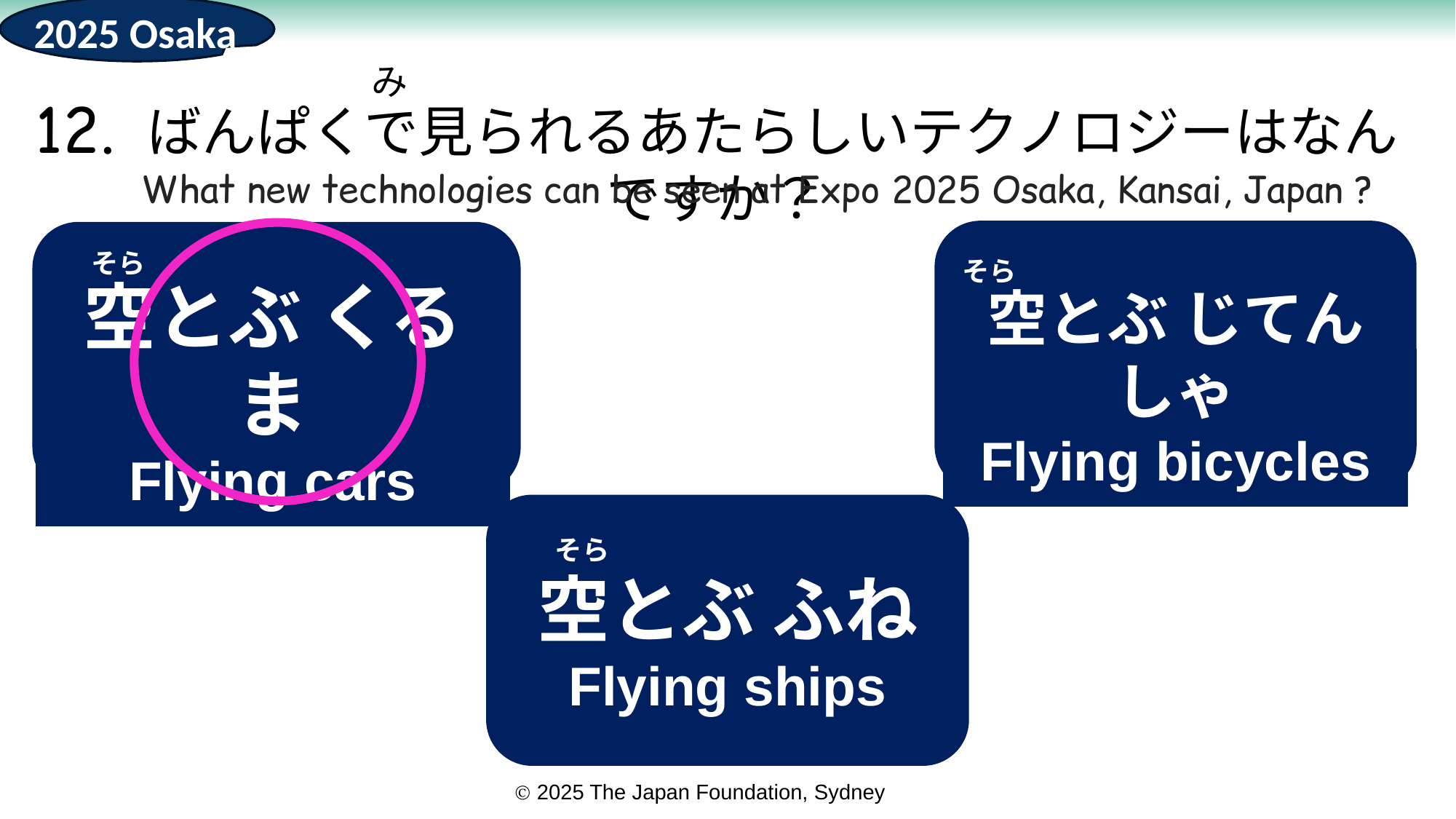

2025 Osaka
み
12. ばんぱくで見られるあたらしいテクノロジーはなんですか？​
What new technologies can be seen at Expo 2025 Osaka, Kansai, Japan ?

空とぶ じてんしゃ
Flying bicycles
そら

空とぶ くるま
Flying cars
そら

空とぶ ふね
Flying ships
そら
Ⓒ 2025 The Japan Foundation, Sydney